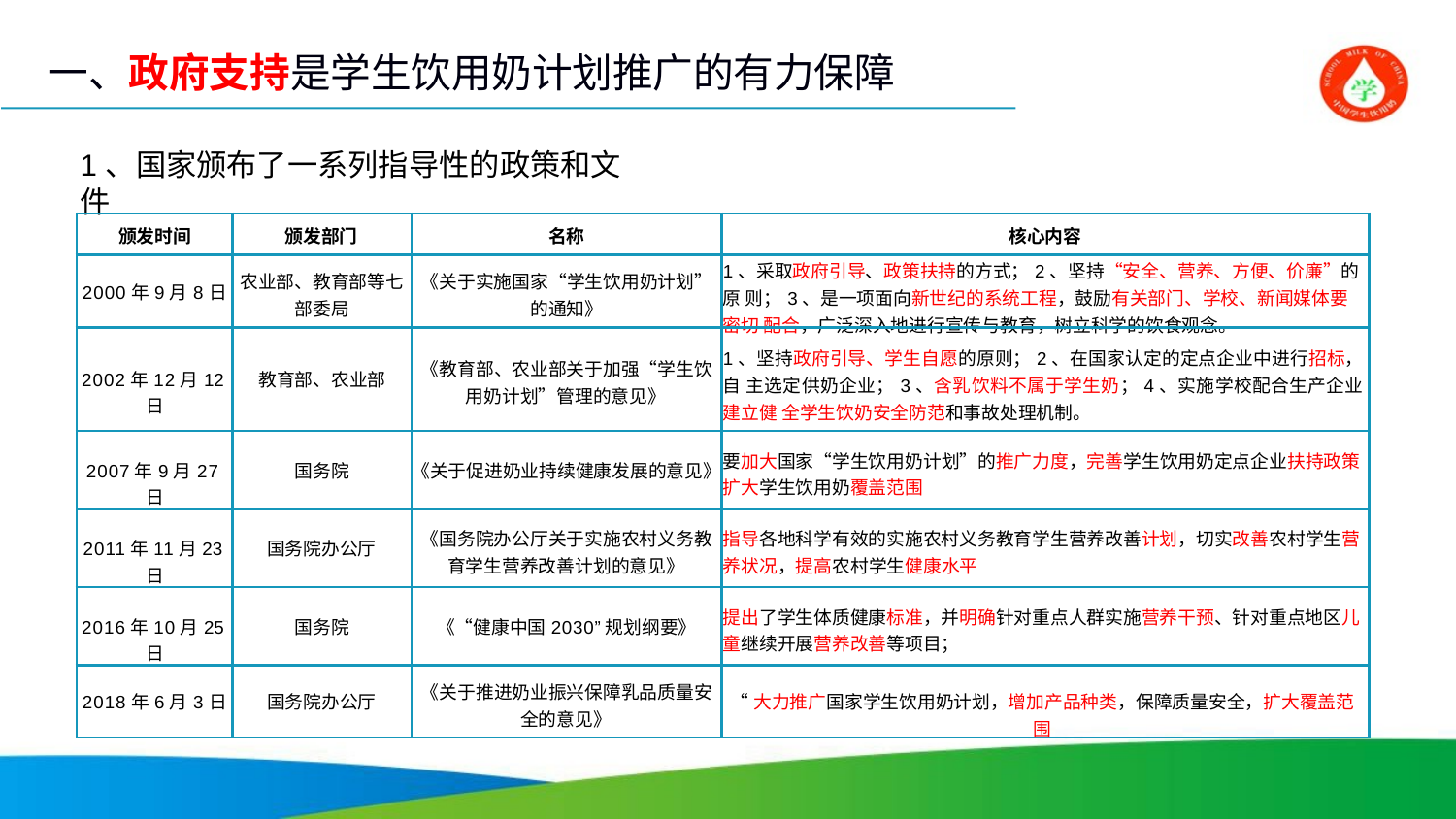

# 一、政府支持是学生饮用奶计划推广的有力保障
1、国家颁布了一系列指导性的政策和文件
| 颁发时间 | 颁发部门 | 名称 | 核心内容 |
| --- | --- | --- | --- |
| 2000年9月8日 | 农业部、教育部等七 部委局 | 《关于实施国家“学生饮用奶计划” 的通知》 | 1、采取政府引导、政策扶持的方式；2、坚持“安全、营养、方便、价廉”的原 则；3、是一项面向新世纪的系统工程，鼓励有关部门、学校、新闻媒体要密切 配合，广泛深入地进行宣传与教育，树立科学的饮食观念。 |
| 2002年12月12日 | 教育部、农业部 | 《教育部、农业部关于加强“学生饮 用奶计划”管理的意见》 | 1、坚持政府引导、学生自愿的原则；2、在国家认定的定点企业中进行招标，自 主选定供奶企业；3、含乳饮料不属于学生奶；4、实施学校配合生产企业建立健 全学生饮奶安全防范和事故处理机制。 |
| 2007年9月27日 | 国务院 | 《关于促进奶业持续健康发展的意见》 | 要加大国家“学生饮用奶计划”的推广力度，完善学生饮用奶定点企业扶持政策 扩大学生饮用奶覆盖范围 |
| 2011年11月23日 | 国务院办公厅 | 《国务院办公厅关于实施农村义务教 育学生营养改善计划的意见》 | 指导各地科学有效的实施农村义务教育学生营养改善计划，切实改善农村学生营 养状况，提高农村学生健康水平 |
| 2016年10月25日 | 国务院 | 《“健康中国2030”规划纲要》 | 提出了学生体质健康标准，并明确针对重点人群实施营养干预、针对重点地区儿 童继续开展营养改善等项目； |
| 2018年6月3日 | 国务院办公厅 | 《关于推进奶业振兴保障乳品质量安 全的意见》 | “大力推广国家学生饮用奶计划，增加产品种类，保障质量安全，扩大覆盖范围 |